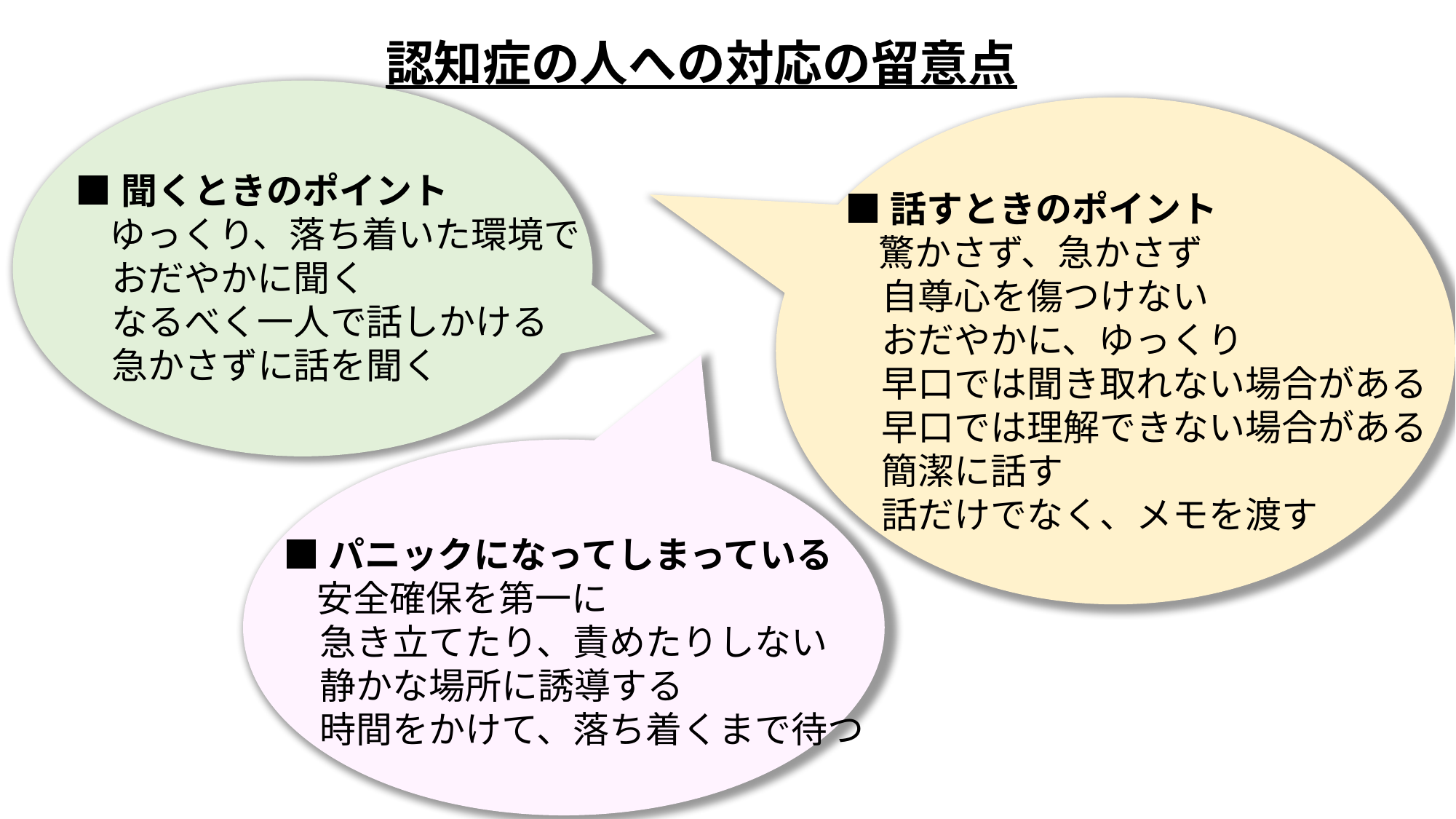

認知症の人への対応の留意点

■聞くときのポイント
　 ゆっくり、落ち着いた環境で
　おだやかに聞く
　なるべく一人で話しかける
　急かさずに話を聞く

■話すときのポイント
　 驚かさず、急かさず
　自尊心を傷つけない
　おだやかに、ゆっくり
　早口では聞き取れない場合がある
　早口では理解できない場合がある
　簡潔に話す
　話だけでなく、メモを渡す

■パニックになってしまっている
　 安全確保を第一に
　急き立てたり、責めたりしない
　静かな場所に誘導する
　時間をかけて、落ち着くまで待つ